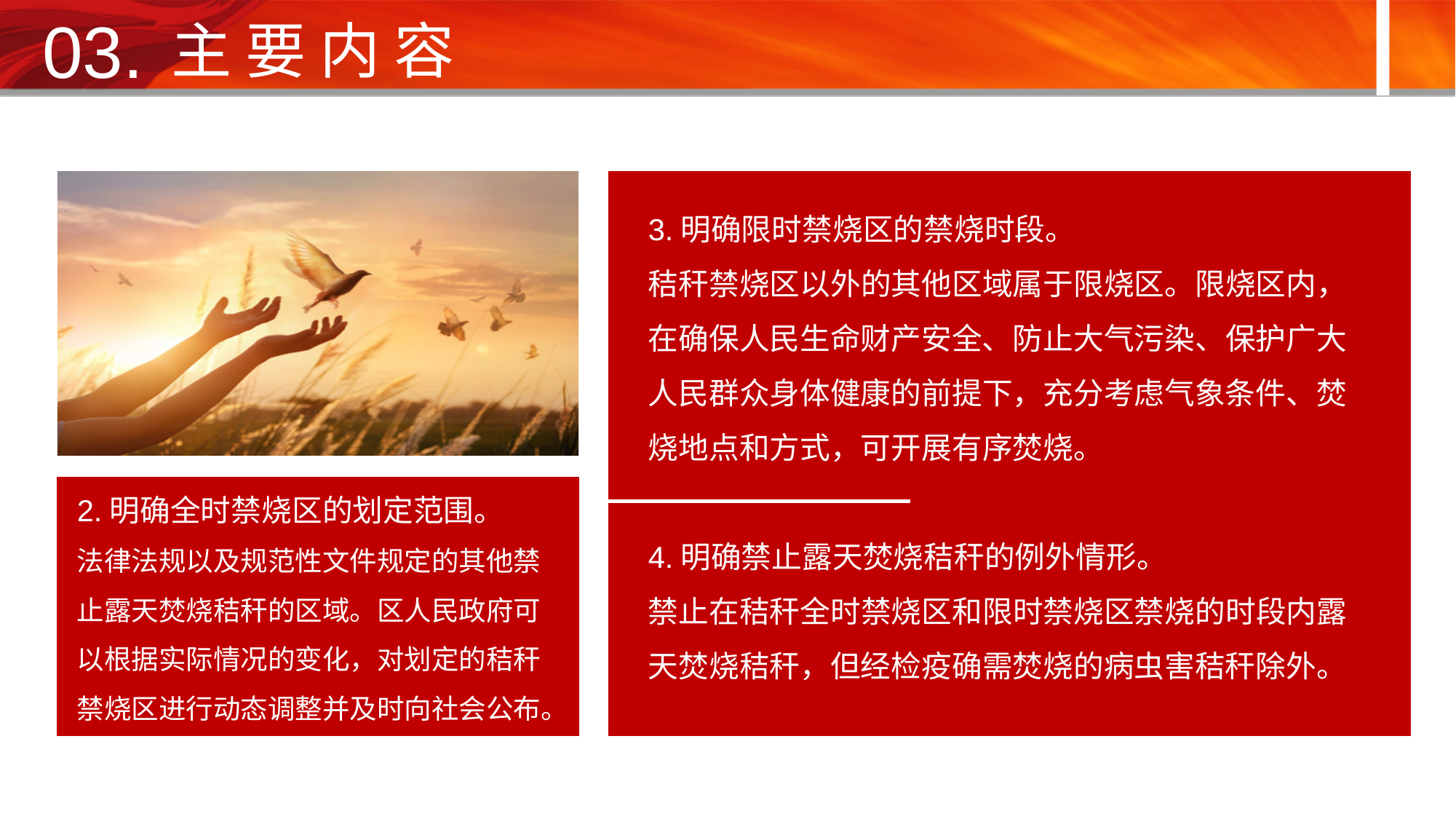

03.
主 要 内 容

3.明确限时禁烧区的禁烧时段。
秸秆禁烧区以外的其他区域属于限烧区。限烧区内，在确保人民生命财产安全、防止大气污染、保护广大人民群众身体健康的前提下，充分考虑气象条件、焚烧地点和方式，可开展有序焚烧。

4.明确禁止露天焚烧秸秆的例外情形。
禁止在秸秆全时禁烧区和限时禁烧区禁烧的时段内露天焚烧秸秆，但经检疫确需焚烧的病虫害秸秆除外。
2.明确全时禁烧区的划定范围。
法律法规以及规范性文件规定的其他禁止露天焚烧秸秆的区域。区人民政府可以根据实际情况的变化，对划定的秸秆禁烧区进行动态调整并及时向社会公布。